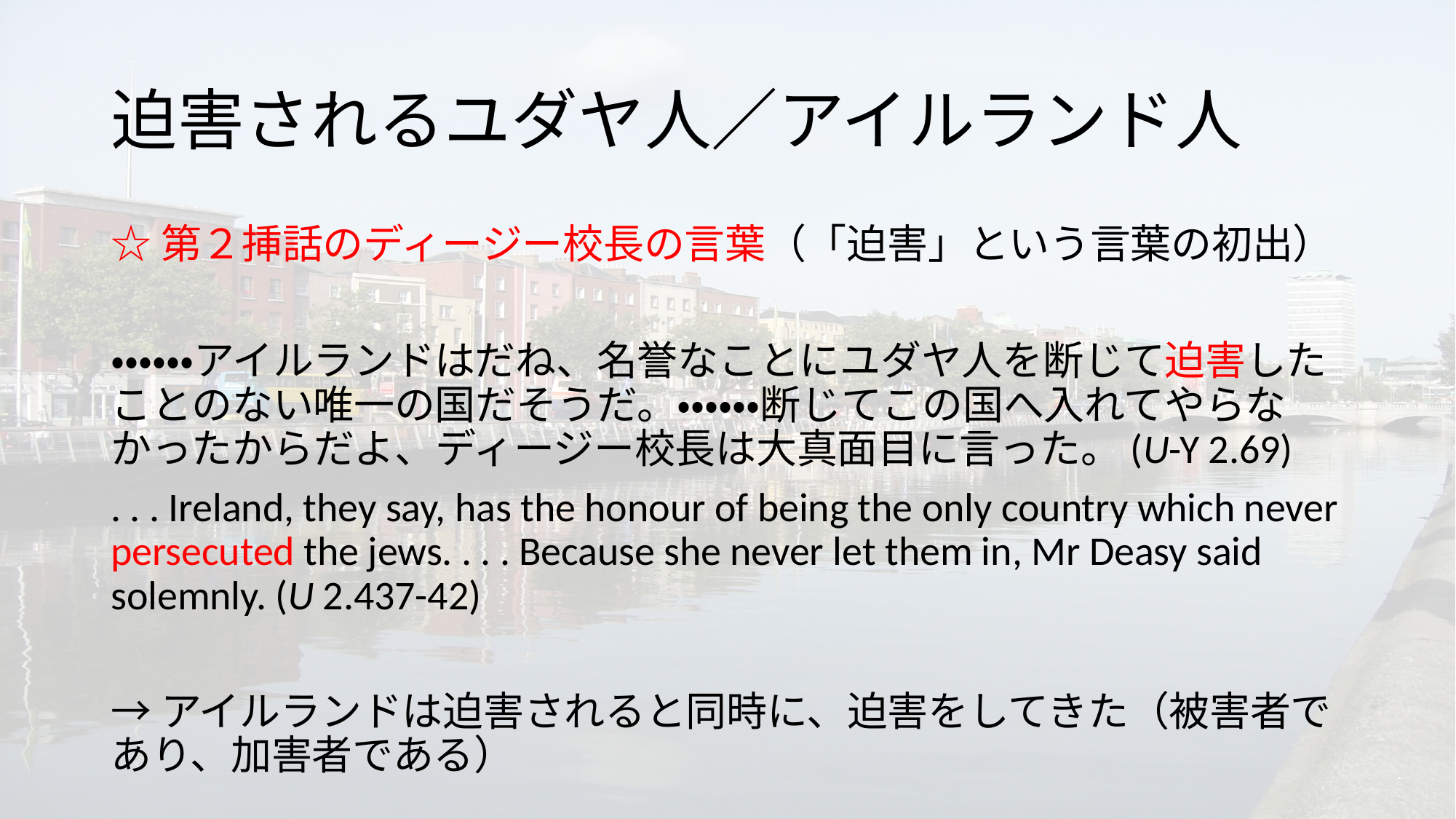

# 迫害されるユダヤ人／アイルランド人
☆第２挿話のディージー校長の言葉（「迫害」という言葉の初出）

・・・・・・アイルランドはだね、名誉なことにユダヤ人を断じて迫害したことのない唯一の国だそうだ。・・・・・・断じてこの国へ入れてやらなかったからだよ、ディージー校長は大真面目に言った。(U-Y 2.69)
. . . Ireland, they say, has the honour of being the only country which never persecuted the jews. . . . Because she never let them in, Mr Deasy said solemnly. (U 2.437-42)

→アイルランドは迫害されると同時に、迫害をしてきた（被害者であり、加害者である）